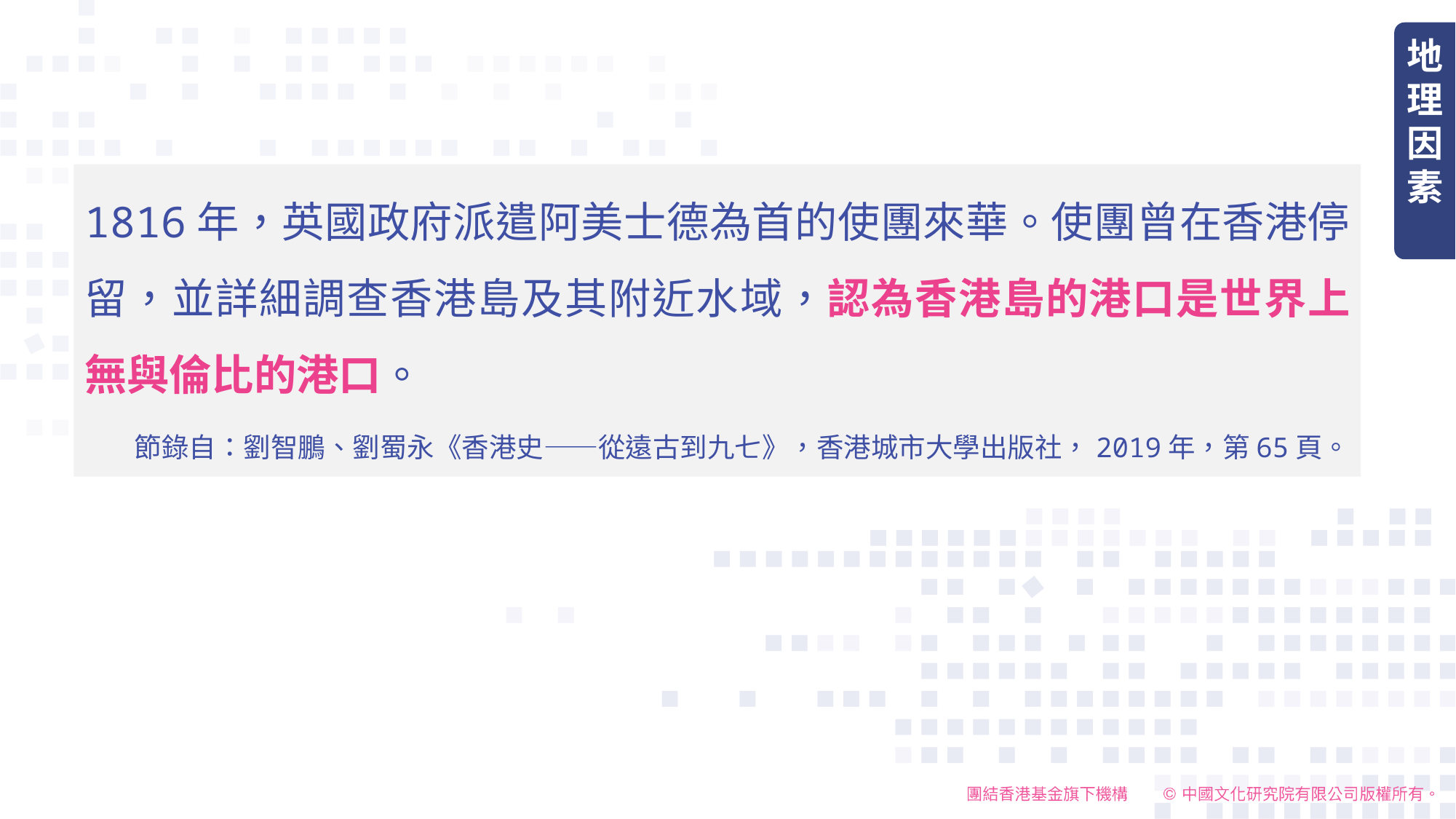

地理因素

1816年，英國政府派遣阿美士德為首的使團來華。使團曾在香港停留，並詳細調查香港島及其附近水域，認為香港島的港口是世界上無與倫比的港口。
節錄自：劉智鵬、劉蜀永《香港史——從遠古到九七》，香港城市大學出版社，2019年，第65頁。​